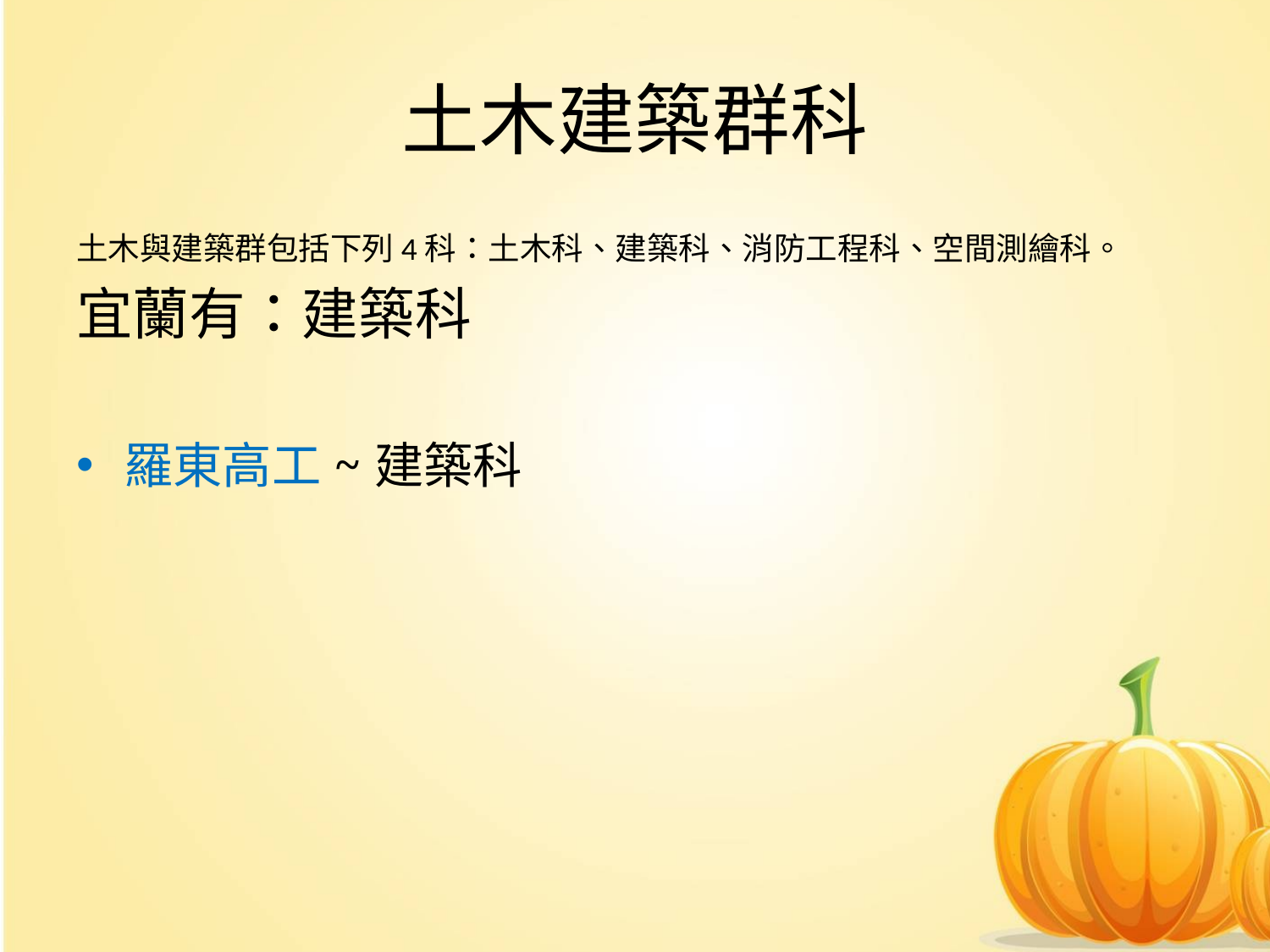

# 土木建築群科
土木與建築群包括下列4科：土木科、建築科、消防工程科、空間測繪科。
宜蘭有：建築科

羅東高工~建築科